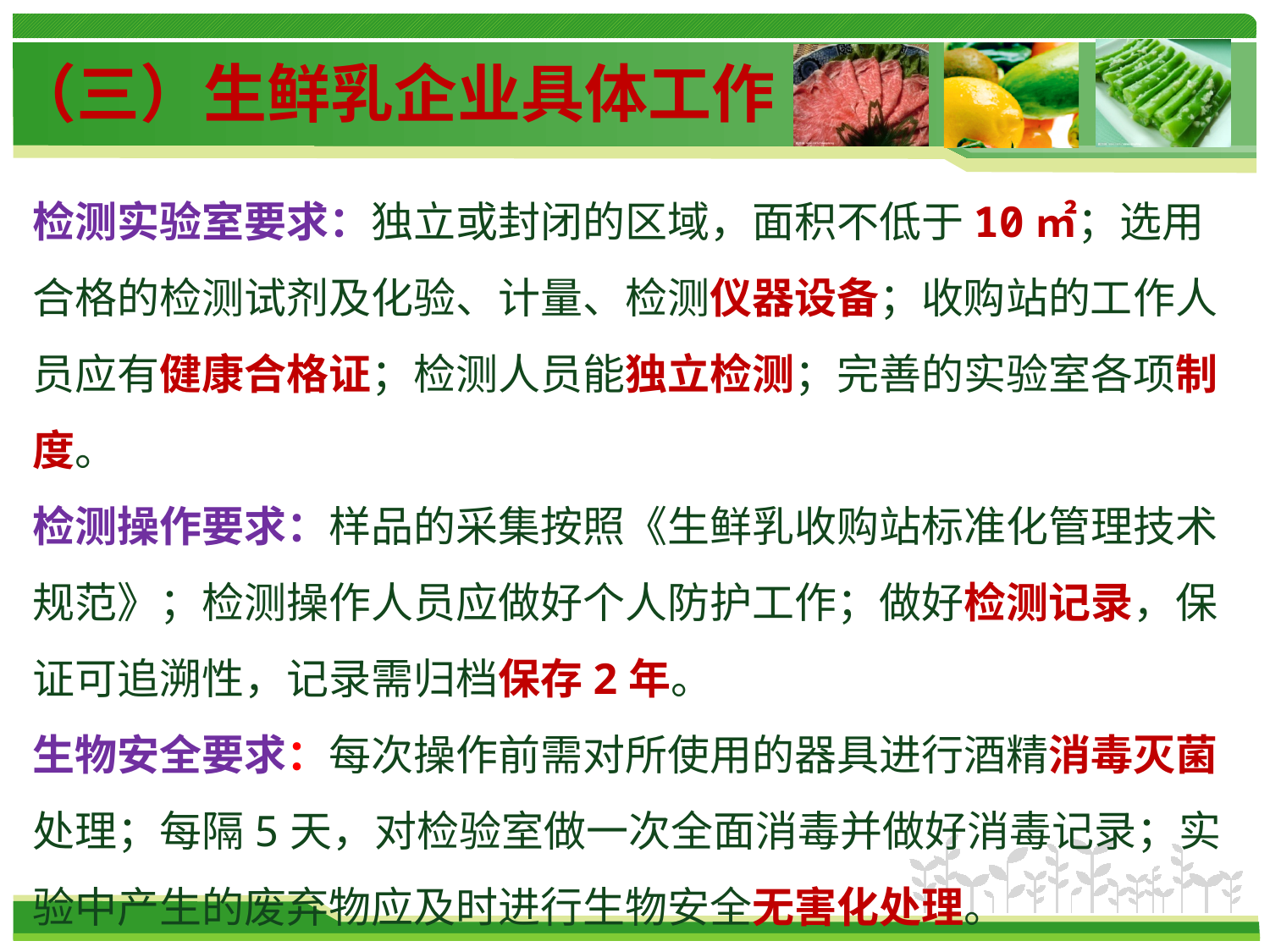

（三）生鲜乳企业具体工作
检测实验室要求：独立或封闭的区域，面积不低于10㎡；选用合格的检测试剂及化验、计量、检测仪器设备；收购站的工作人员应有健康合格证；检测人员能独立检测；完善的实验室各项制度。
检测操作要求：样品的采集按照《生鲜乳收购站标准化管理技术规范》；检测操作人员应做好个人防护工作；做好检测记录，保证可追溯性，记录需归档保存2年。
生物安全要求：每次操作前需对所使用的器具进行酒精消毒灭菌处理；每隔5天，对检验室做一次全面消毒并做好消毒记录；实验中产生的废弃物应及时进行生物安全无害化处理。